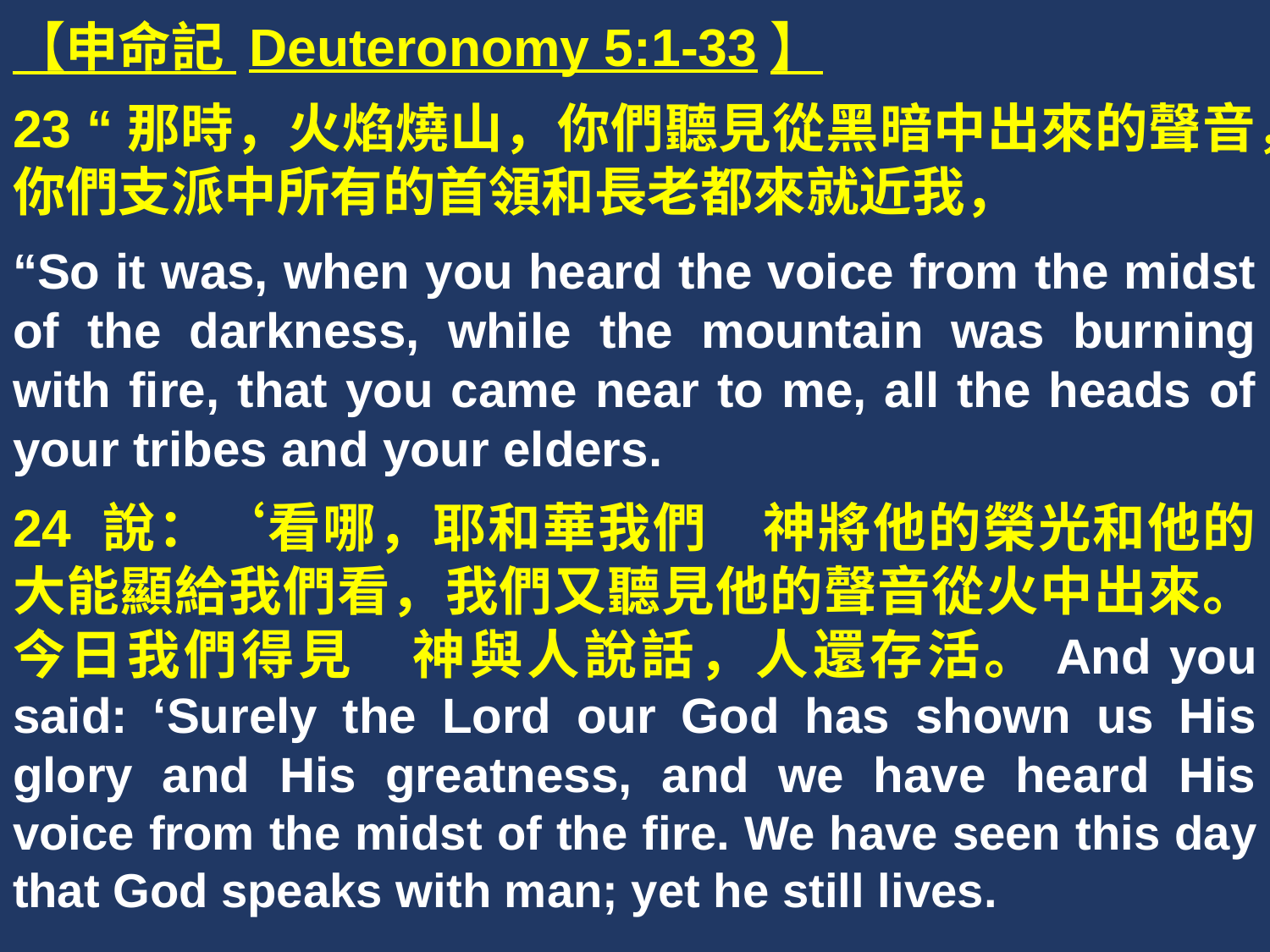

【申命記 Deuteronomy 5:1-33】
23 “那時，火焰燒山，你們聽見從黑暗中出來的聲音，你們支派中所有的首領和長老都來就近我，
“So it was, when you heard the voice from the midst of the darkness, while the mountain was burning with fire, that you came near to me, all the heads of your tribes and your elders.
24 說：‘看哪，耶和華我們　神將他的榮光和他的大能顯給我們看，我們又聽見他的聲音從火中出來。今日我們得見　神與人說話，人還存活。And you said: ‘Surely the Lord our God has shown us His glory and His greatness, and we have heard His voice from the midst of the fire. We have seen this day that God speaks with man; yet he still lives.